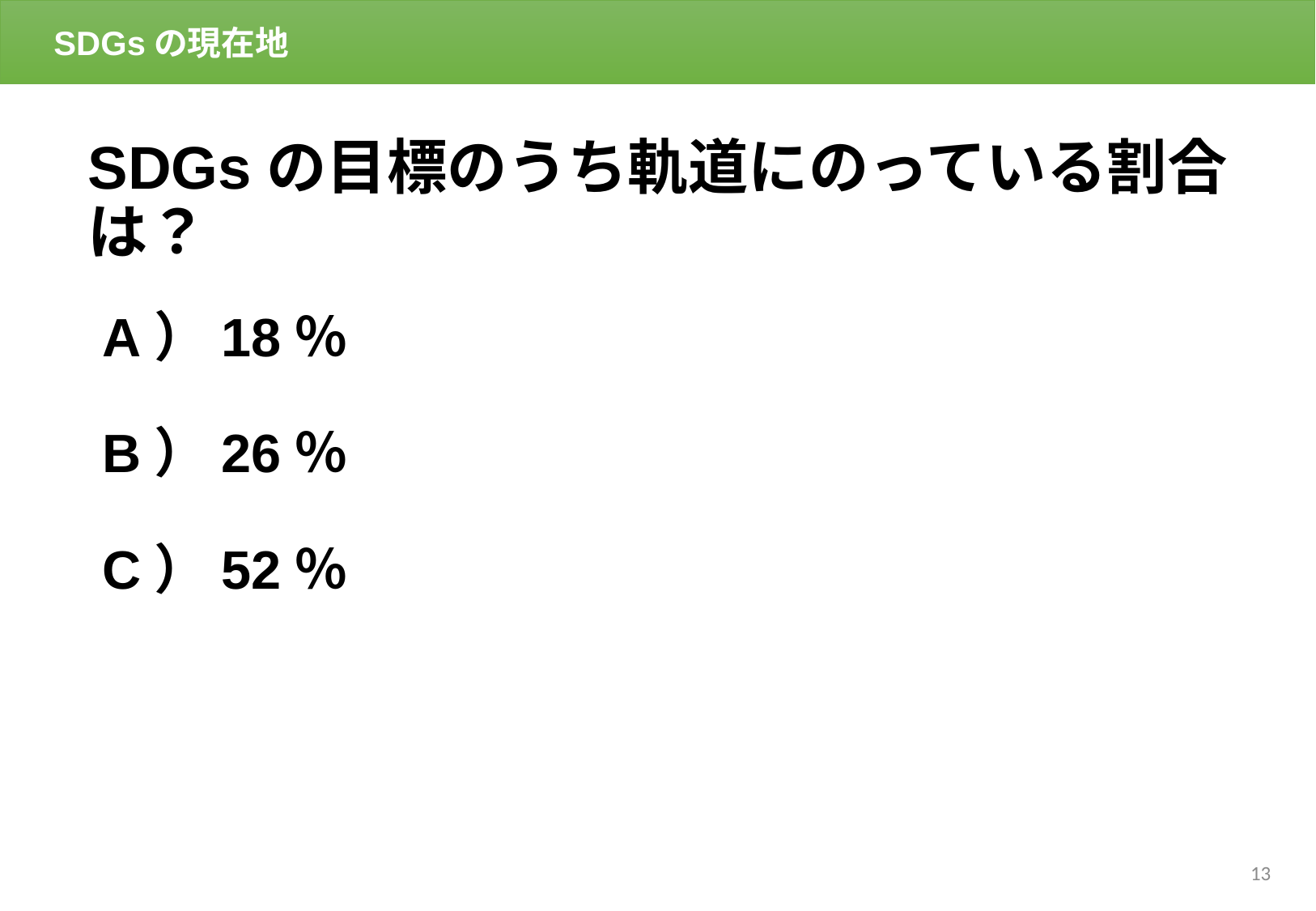

SDGsの現在地
SDGsの目標のうち軌道にのっている割合は？
# A）18％ B）26％ C）52％
13